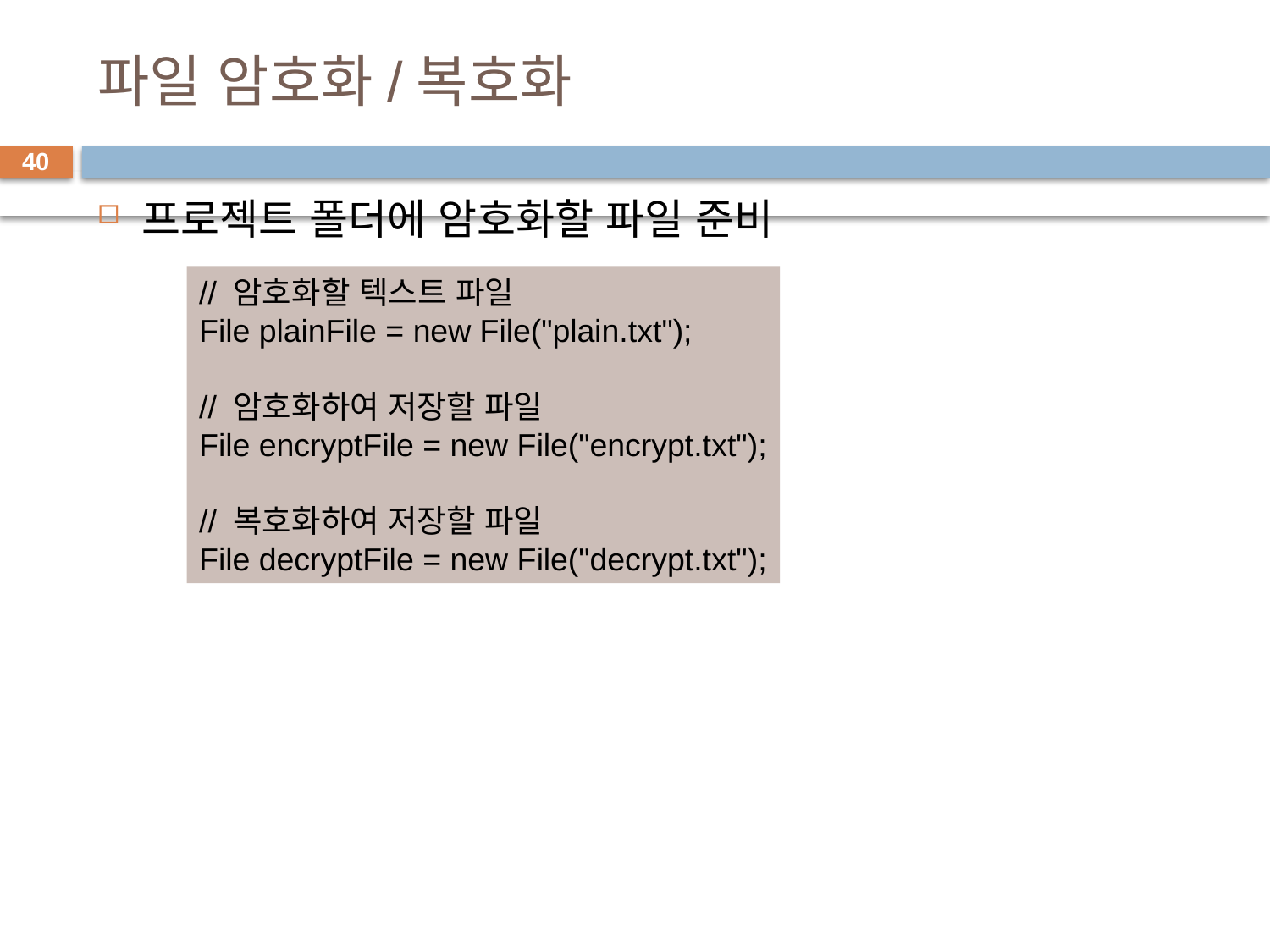

# 파일 암호화/복호화
40
프로젝트 폴더에 암호화할 파일 준비
// 암호화할 텍스트 파일
File plainFile = new File("plain.txt");

// 암호화하여 저장할 파일
File encryptFile = new File("encrypt.txt");

// 복호화하여 저장할 파일
File decryptFile = new File("decrypt.txt");